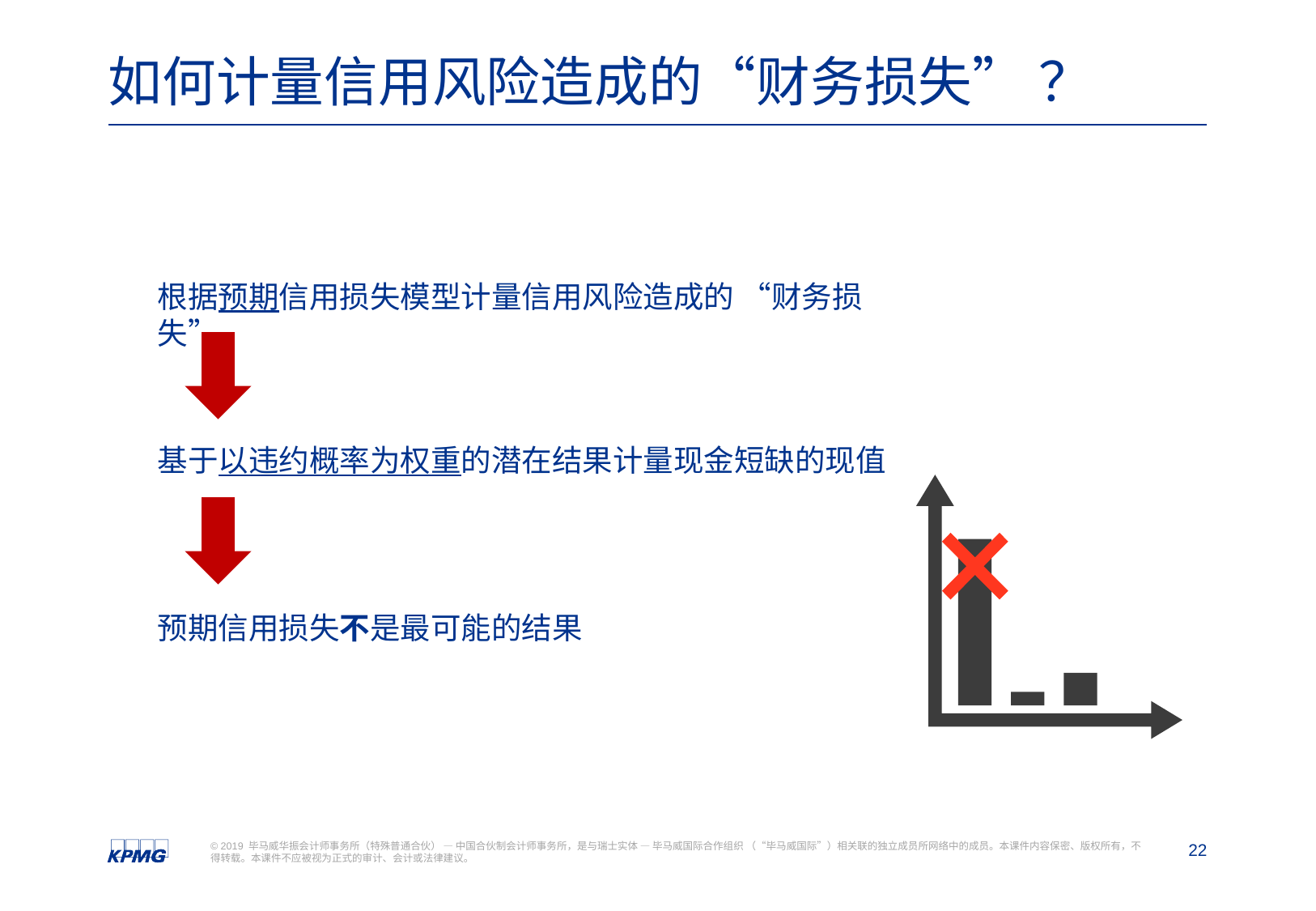

# 如何计量信用风险造成的“财务损失” ？
根据预期信用损失模型计量信用风险造成的 “财务损失”

基于以违约概率为权重的潜在结果计量现金短缺的现值

预期信用损失不是最可能的结果